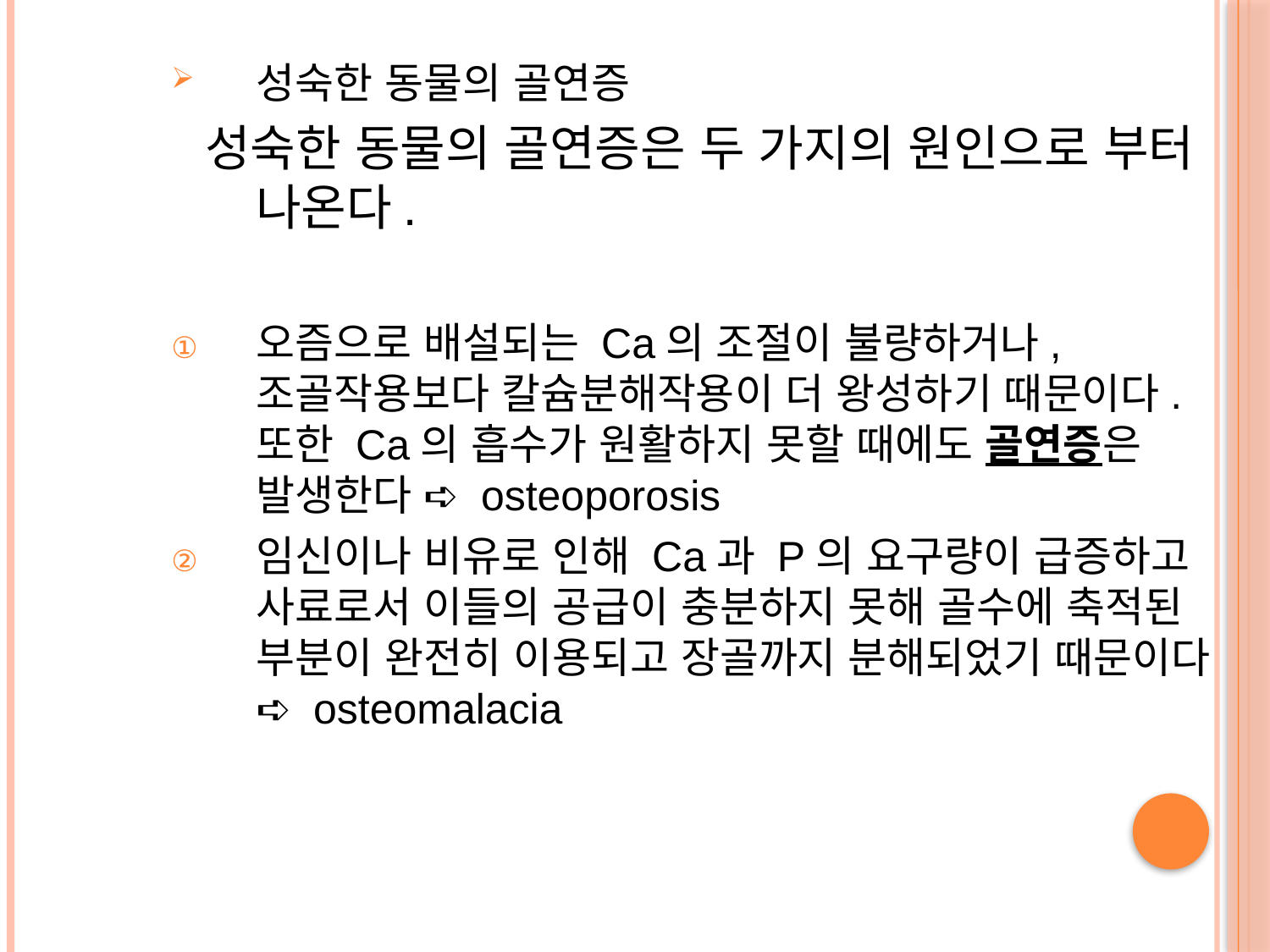

#
성숙한 동물의 골연증
  성숙한 동물의 골연증은 두 가지의 원인으로 부터 나온다.

오즘으로 배설되는 Ca의 조절이 불량하거나, 조골작용보다 칼슘분해작용이 더 왕성하기 때문이다. 또한 Ca의 흡수가 원활하지 못할 때에도 골연증은 발생한다 ➪ osteoporosis
임신이나 비유로 인해 Ca과 P의 요구량이 급증하고 사료로서 이들의 공급이 충분하지 못해 골수에 축적된 부분이 완전히 이용되고 장골까지 분해되었기 때문이다 ➪ osteomalacia